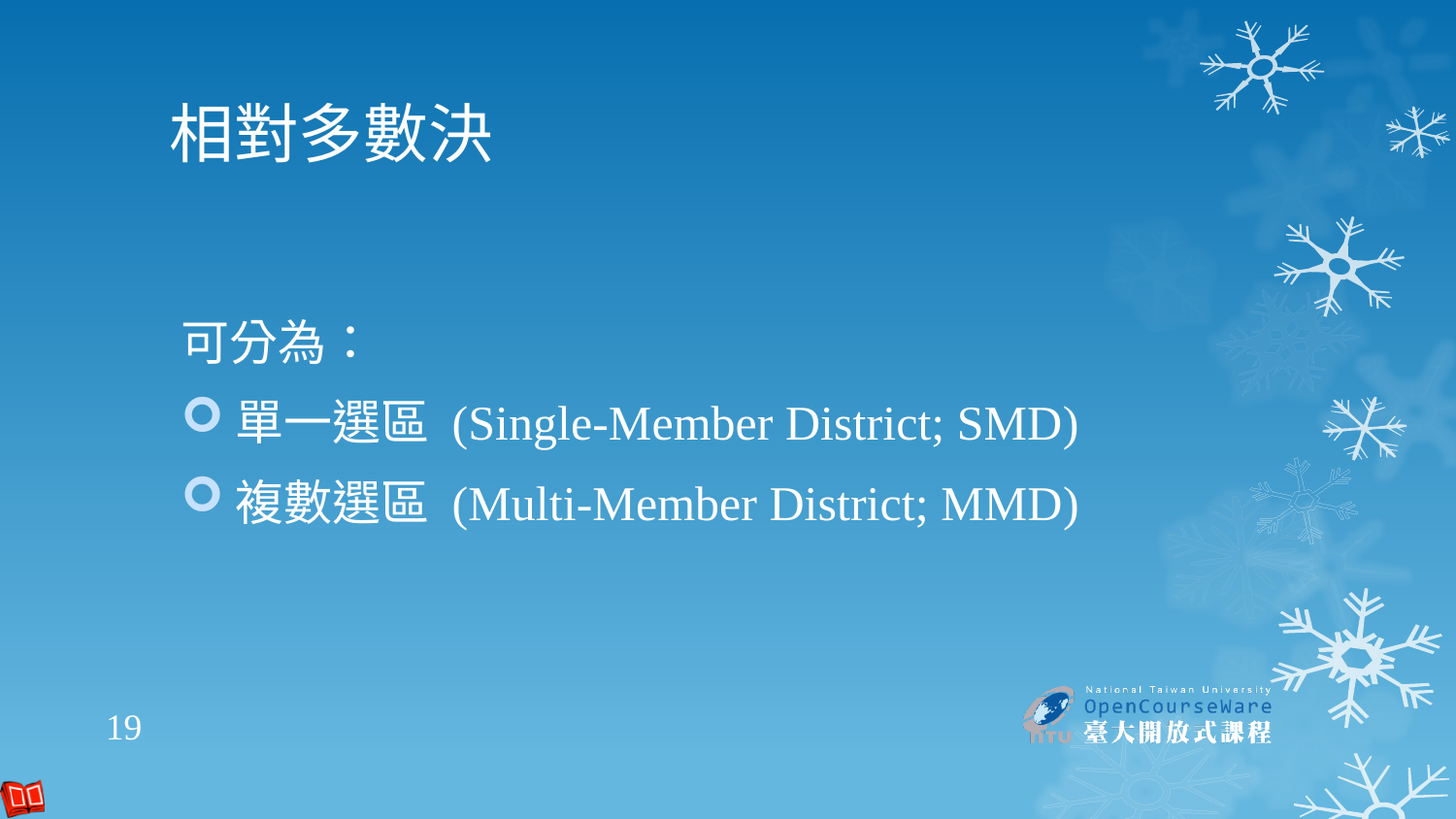

# 相對多數決
可分為：
單一選區 (Single-Member District; SMD)
複數選區 (Multi-Member District; MMD)
19